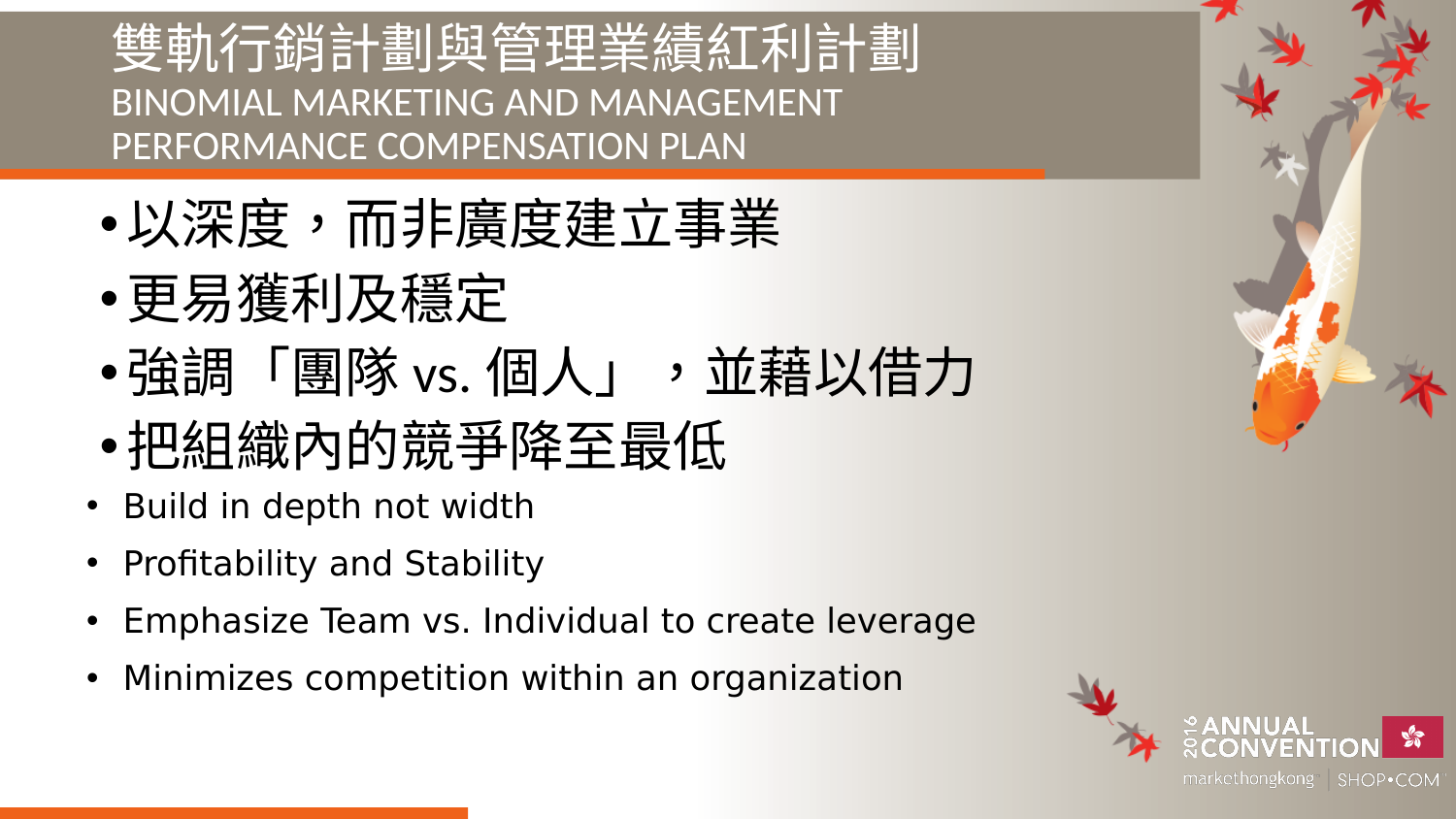

# 雙軌行銷計劃與管理業績紅利計劃 BINOMIAL MARKETING AND MANAGEMENT PERFORMANCE COMPENSATION PLAN

以深度，而非廣度建立事業
更易獲利及穩定
強調「團隊vs.個人」，並藉以借力
把組織內的競爭降至最低
Build in depth not width
Profitability and Stability
Emphasize Team vs. Individual to create leverage
Minimizes competition within an organization